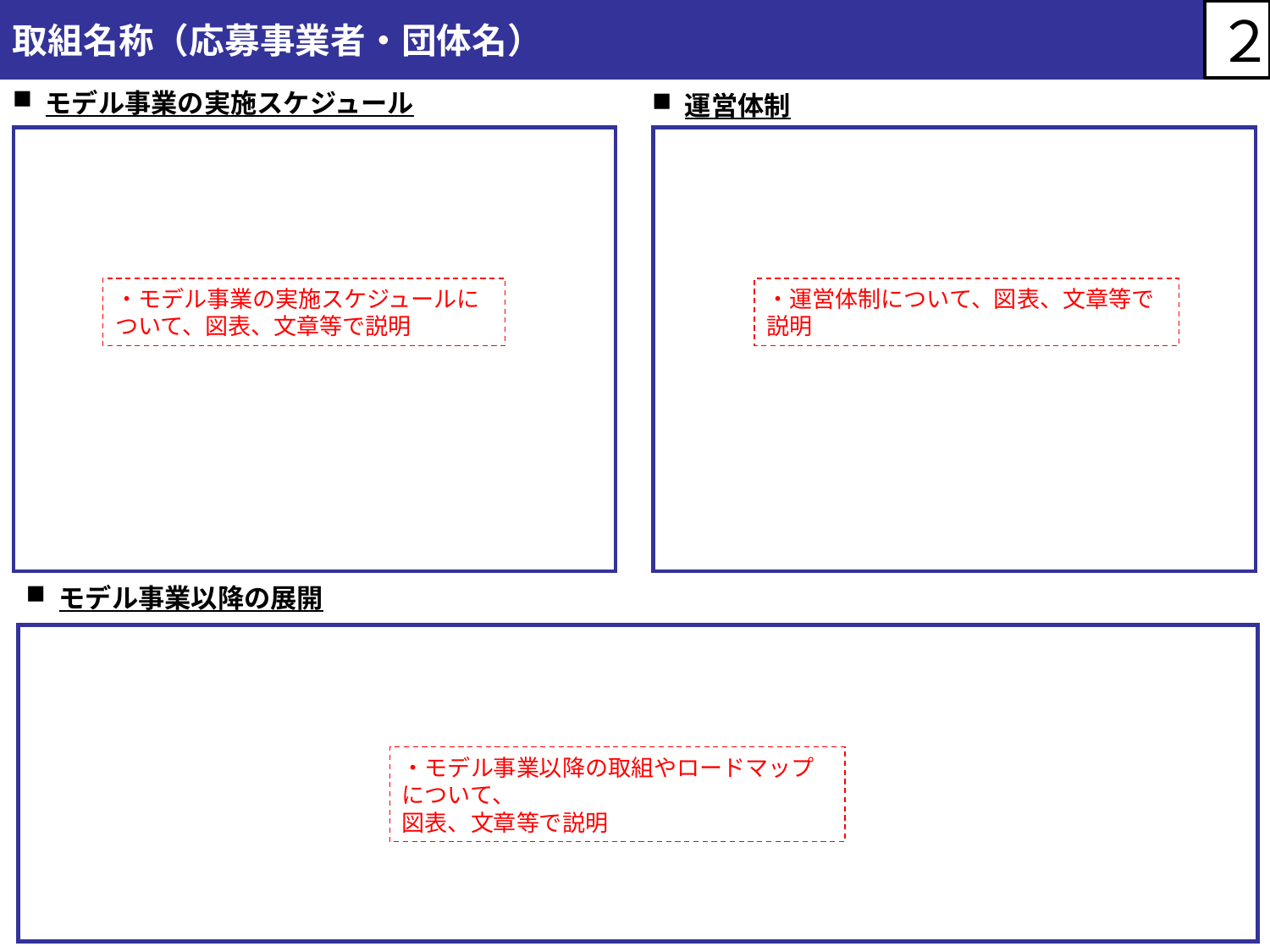

取組名称（応募事業者・団体名）
２
モデル事業の実施スケジュール
運営体制

・モデル事業の実施スケジュールについて、図表、文章等で説明
・運営体制について、図表、文章等で説明
モデル事業以降の展開

・モデル事業以降の取組やロードマップについて、
図表、文章等で説明